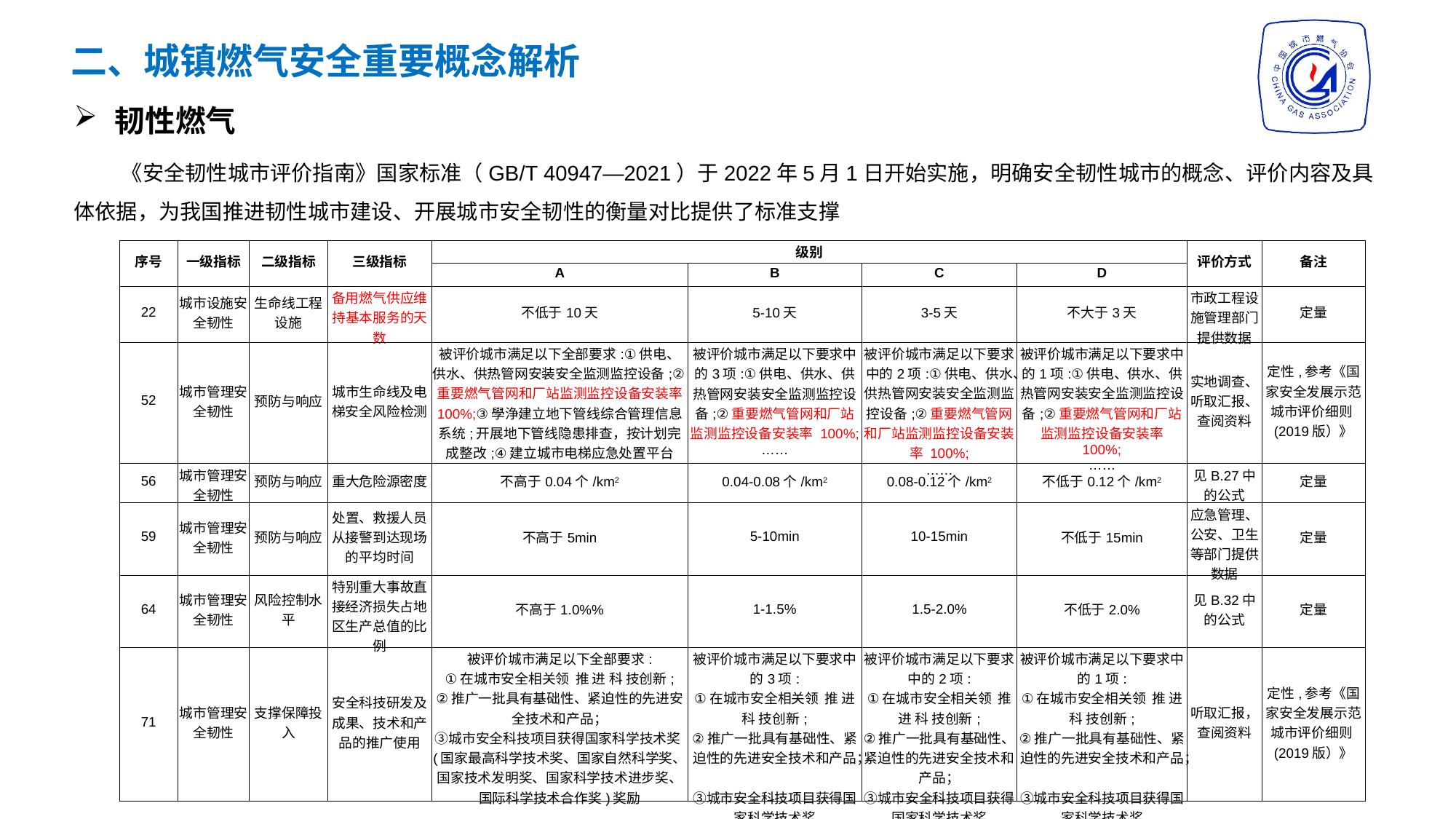

二、城镇燃气安全重要概念解析
韧性燃气
         《安全韧性城市评价指南》国家标准（GB/T 40947—2021）于2022年5月1日开始实施，明确安全韧性城市的概念、评价内容及具体依据，为我国推进韧性城市建设、开展城市安全韧性的衡量对比提供了标准支撑

| 序号 | 一级指标 | 二级指标 | 三级指标 | 级别 |  |  |  | 评价方式 | 备注 |
| --- | --- | --- | --- | --- | --- | --- | --- | --- | --- |
|  |  |  |  | A | B | C | D |  |  |
| 22 | 城市设施安全韧性 | 生命线工程设施 | 备用燃气供应维持基本服务的天数 | 不低于10天 | 5-10天 | 3-5天 | 不大于3天 | 市政工程设施管理部门提供数据 | 定量 |
| 52 | 城市管理安全韧性 | 预防与响应 | 城市生命线及电梯安全风险检测 | 被评价城市满足以下全部要求:①供电、供水、供热管网安装安全监测监控设备;②重要燃气管网和厂站监测监控设备安装率 100%;③學浄建立地下管线综合管理信息系统;开展地下管线隐患排查，按计划完成整改;④建立城市电梯应急处置平台 | 被评价城市满足以下要求中的3项:①供电、供水、供热管网安装安全监测监控设备;②重要燃气管网和厂站监测监控设备安装率 100%; …… | 被评价城市满足以下要求中的2项:①供电、供水、供热管网安装安全监测监控设备;②重要燃气管网和厂站监测监控设备安装率 100%; …… | 被评价城市满足以下要求中的1项:①供电、供水、供热管网安装安全监测监控设备;②重要燃气管网和厂站监测监控设备安装率 100%; …… | 实地调查、听取汇报、查阅资料 | 定性,参考《国家安全发展示范城市评价细则(2019版）》 |
| 56 | 城市管理安全韧性 | 预防与响应 | 重大危险源密度 | 不高于0.04个/km2 | 0.04-0.08个/km2 | 0.08-0.12个/km2 | 不低于0.12个/km2 | 见B.27中的公式 | 定量 |
| 59 | 城市管理安全韧性 | 预防与响应 | 处置、救援人员从接警到达现场的平均时间 | 不高于5min | 5-10min | 10-15min | 不低于15min | 应急管理、公安、卫生等部门提供数据 | 定量 |
| 64 | 城市管理安全韧性 | 风险控制水平 | 特别重大事故直接经济损失占地区生产总值的比例 | 不高于1.0%% | 1-1.5% | 1.5-2.0% | 不低于2.0% | 见B.32中的公式 | 定量 |
| 71 | 城市管理安全韧性 | 支撑保障投入 | 安全科技研发及成果、技术和产品的推广使用 | 被评价城市满足以下全部要求: ①在城市安全相关领 推 进 科 技创新; ②推广一批具有基础性、紧迫性的先进安全技术和产品； ③城市安全科技项目获得国家科学技术奖(国家最高科学技术奖、国家自然科学奖、国家技术发明奖、国家科学技术进步奖、国际科学技术合作奖)奖励 | 被评价城市满足以下要求中的3项: ①在城市安全相关领 推 进 科 技创新; ②推广一批具有基础性、紧迫性的先进安全技术和产品； ③城市安全科技项目获得国家科学技术奖 | 被评价城市满足以下要求中的2项: ①在城市安全相关领 推 进 科 技创新; ②推广一批具有基础性、紧迫性的先进安全技术和产品； ③城市安全科技项目获得国家科学技术奖 | 被评价城市满足以下要求中的1项: ①在城市安全相关领 推 进 科 技创新; ②推广一批具有基础性、紧迫性的先进安全技术和产品； ③城市安全科技项目获得国家科学技术奖 | 听取汇报，查阅资料 | 定性,参考《国家安全发展示范城市评价细则(2019版）》 |